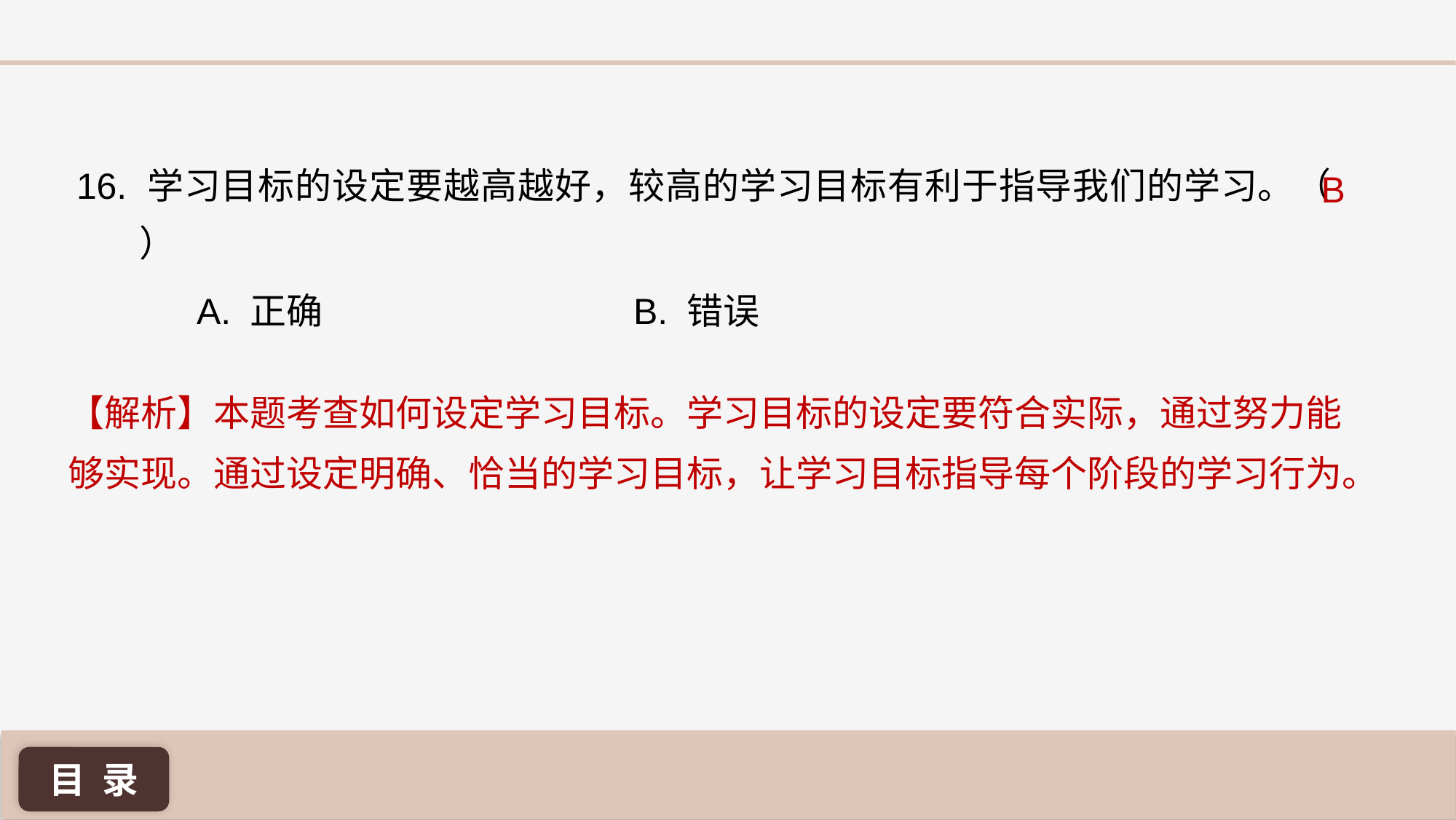

16. 学习目标的设定要越高越好，较高的学习目标有利于指导我们的学习。（       ）
B
A. 正确 			B. 错误
【解析】本题考查如何设定学习目标。学习目标的设定要符合实际，通过努力能够实现。通过设定明确、恰当的学习目标，让学习目标指导每个阶段的学习行为。